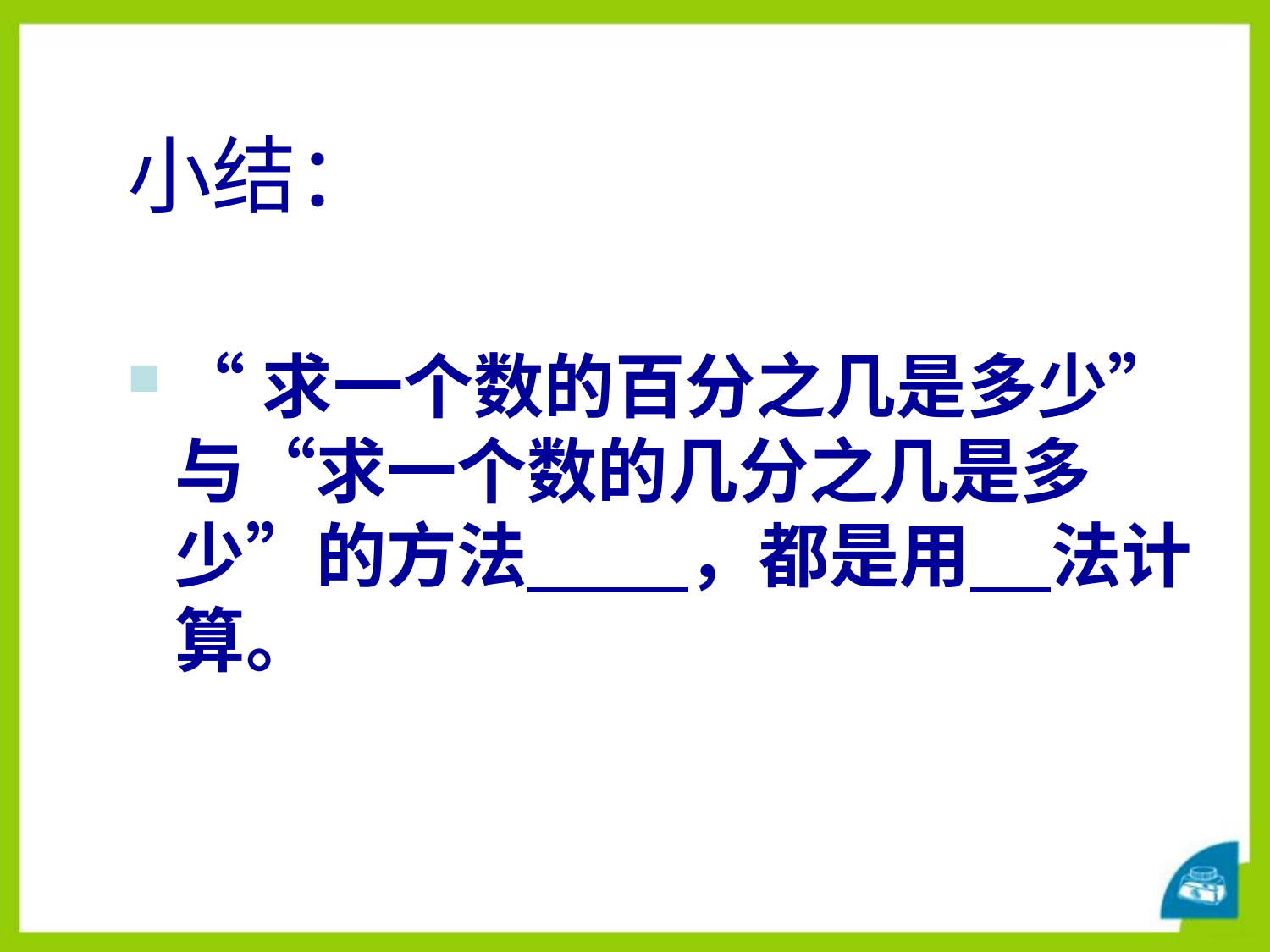

小结：

“求一个数的百分之几是多少”与“求一个数的几分之几是多少”的方法          ，都是用     法计算。